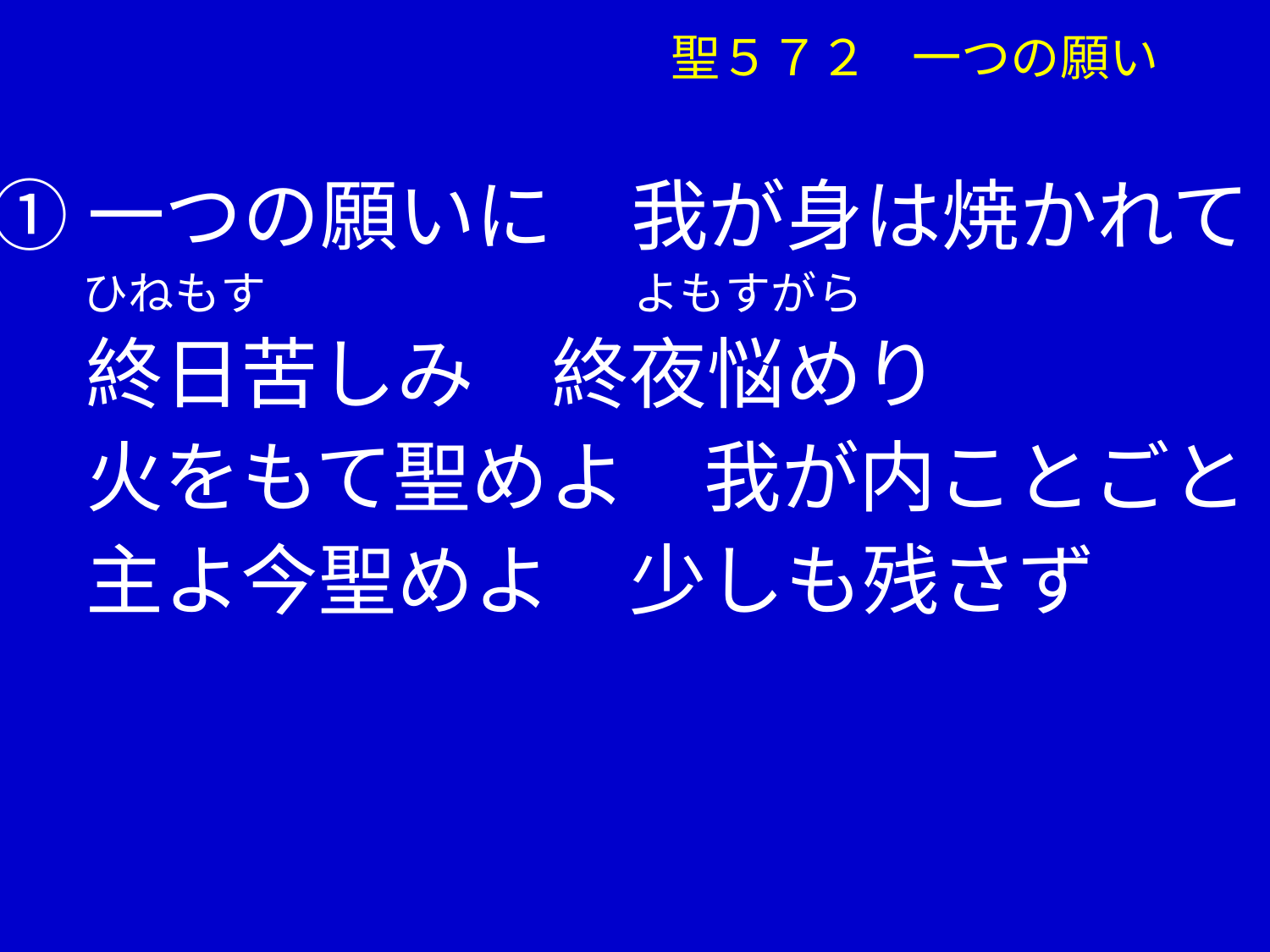

聖５７２    一つの願い
①一つの願いに　我が身は焼かれて
　　ひねもす　　　　　　　　よもすがら
　 終日苦しみ　終夜悩めり
　 火をもて聖めよ　我が内ことごと
　 主よ今聖めよ　少しも残さず